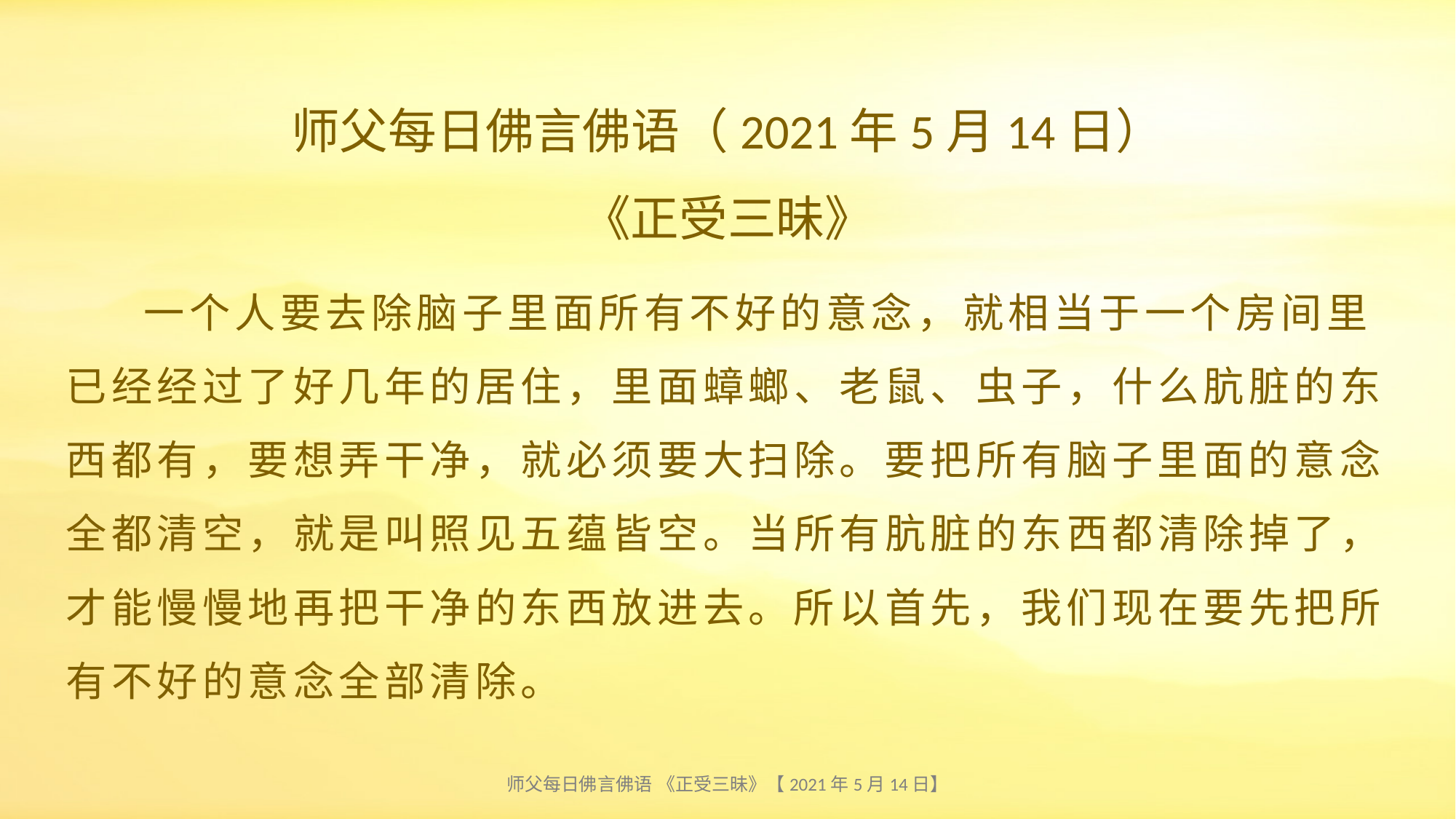

师父每日佛言佛语（2021年5月14日）
《正受三昧》
# 一个人要去除脑子里面所有不好的意念，就相当于一个房间里已经经过了好几年的居住，里面蟑螂、老鼠、虫子，什么肮脏的东西都有，要想弄干净，就必须要大扫除。要把所有脑子里面的意念全都清空，就是叫照见五蕴皆空。当所有肮脏的东西都清除掉了，才能慢慢地再把干净的东西放进去。所以首先，我们现在要先把所有不好的意念全部清除。
师父每日佛言佛语 《正受三昧》【2021年5月14日】